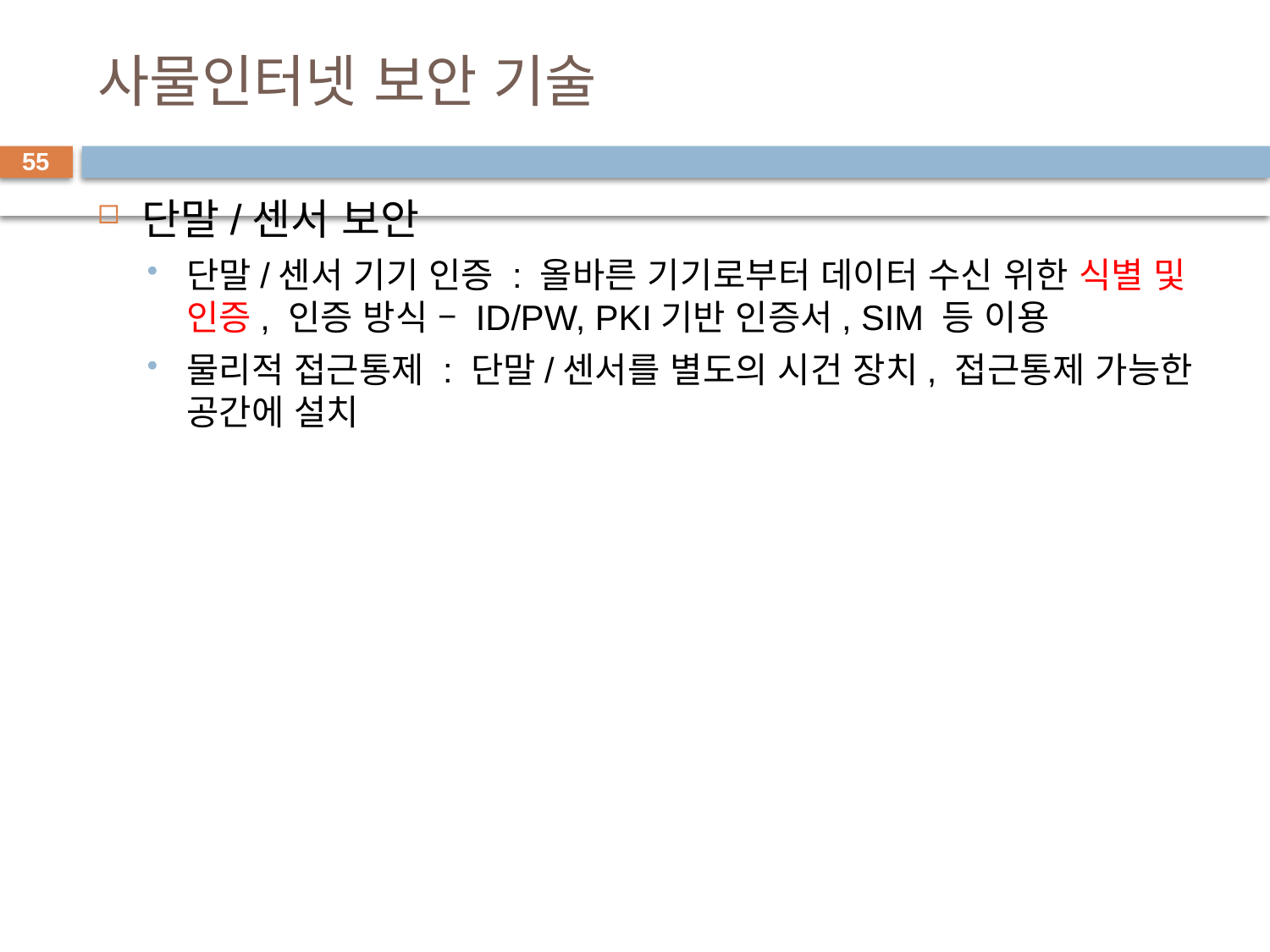

# 사물인터넷 보안 기술
55
단말/센서 보안
단말/센서 기기 인증 : 올바른 기기로부터 데이터 수신 위한 식별 및 인증, 인증 방식 – ID/PW, PKI기반 인증서, SIM 등 이용
물리적 접근통제 : 단말/센서를 별도의 시건 장치, 접근통제 가능한 공간에 설치